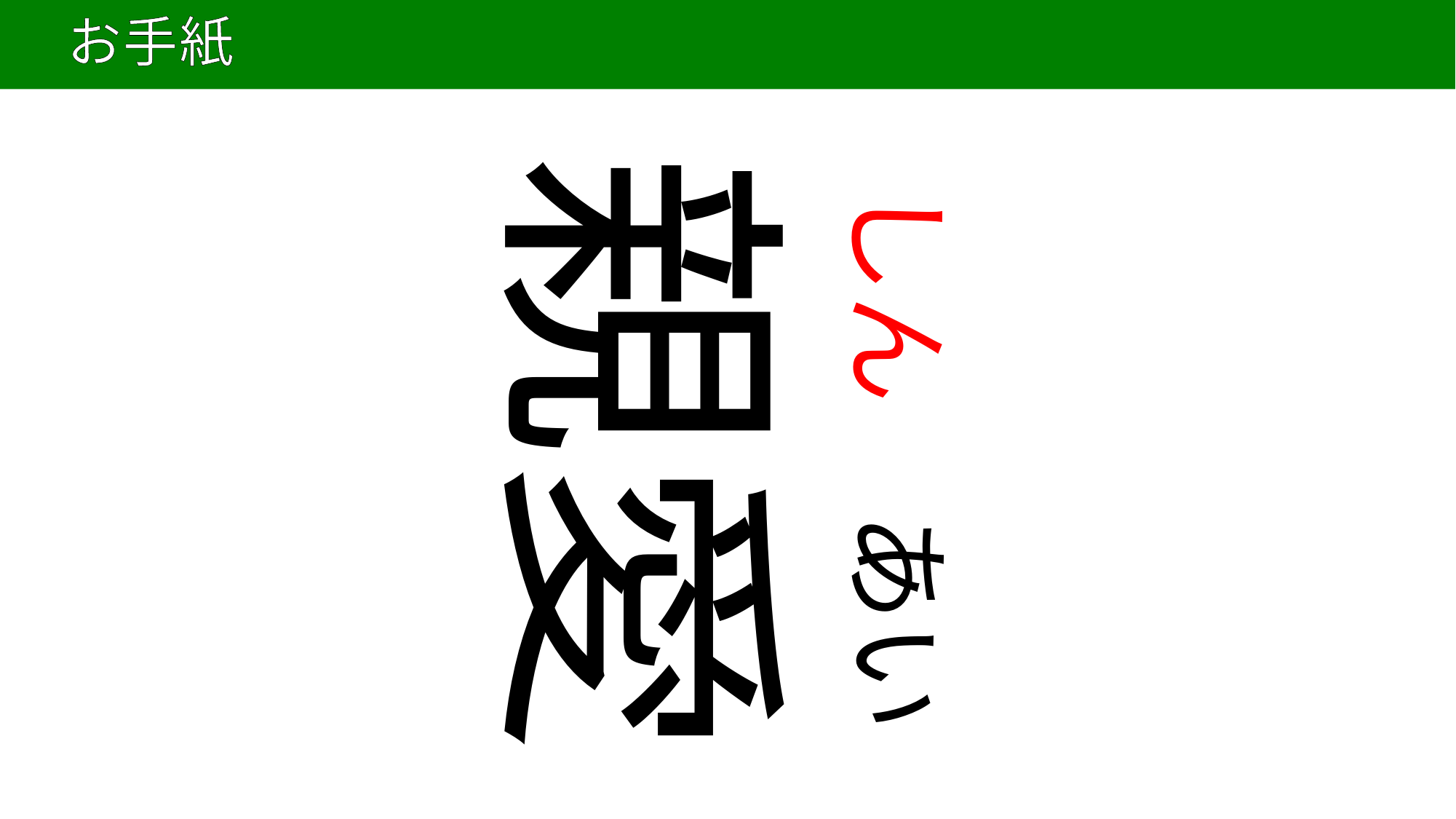

# お手紙
8
親
しん
愛
あい